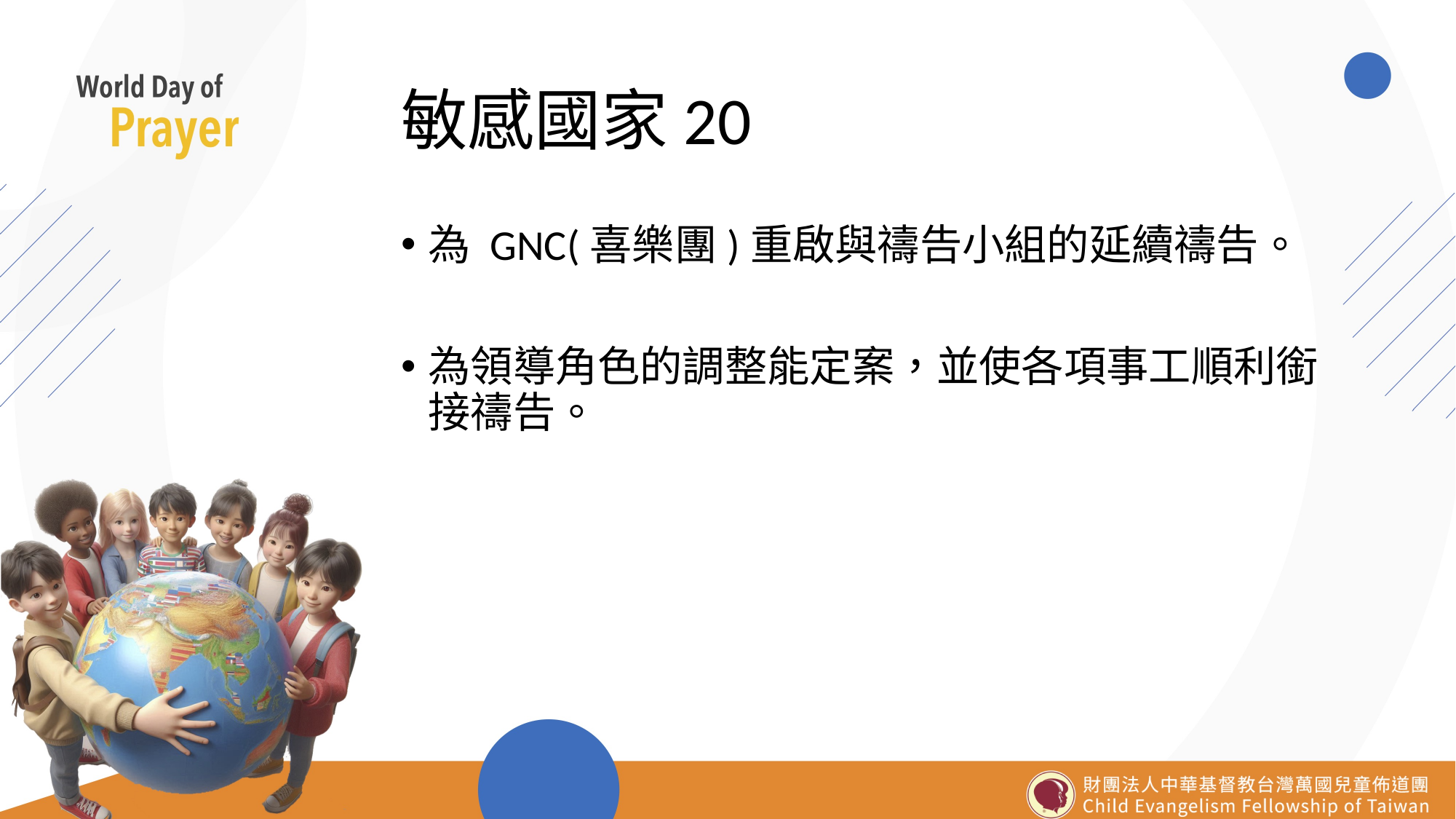

# 敏感國家20
為 GNC(喜樂團)重啟與禱告小組的延續禱告。

為領導角色的調整能定案，並使各項事工順利銜接禱告。